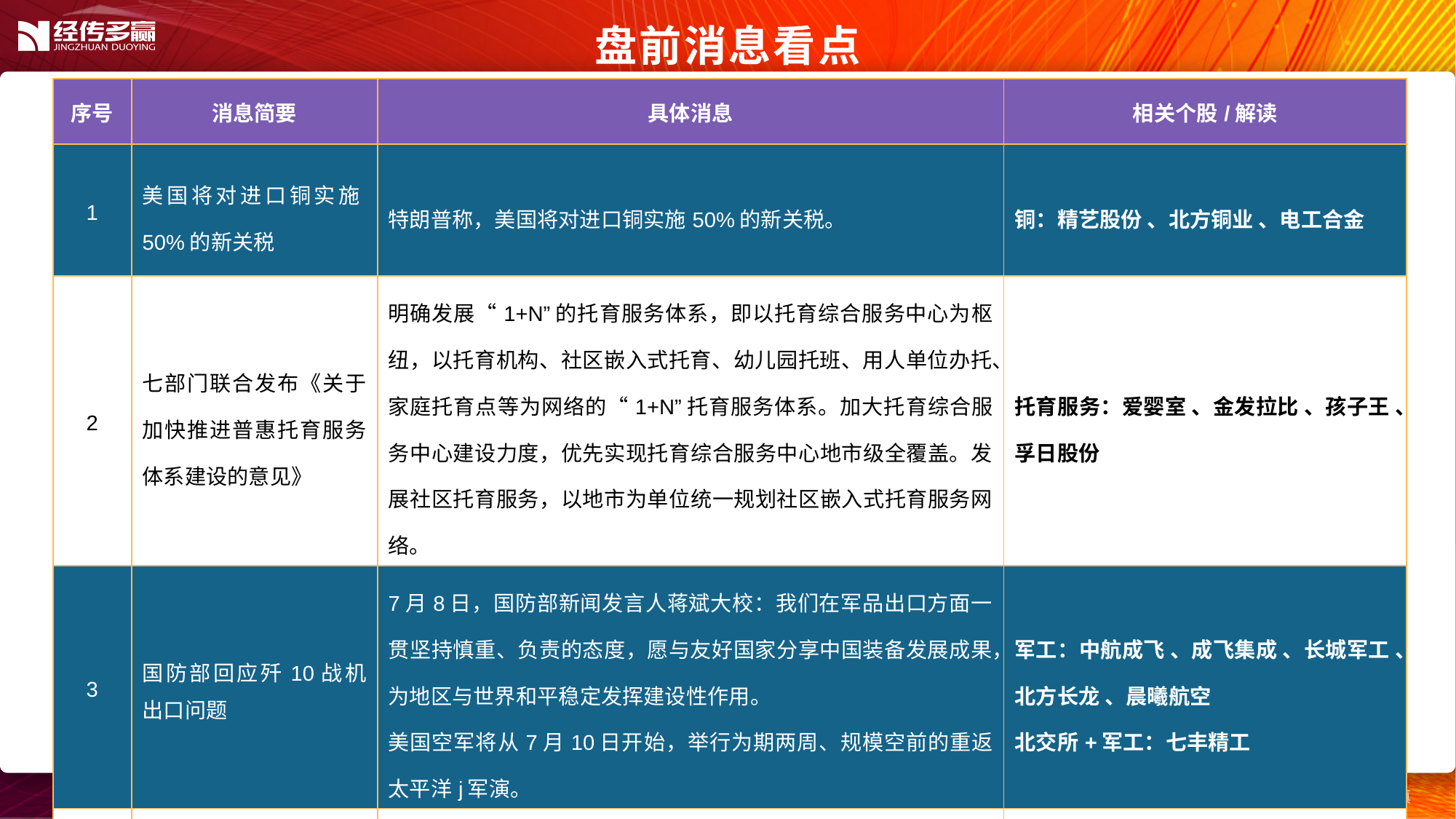

盘前消息看点
| 序号 | 消息简要 | 具体消息 | 相关个股/解读 |
| --- | --- | --- | --- |
| 1 | 美国将对进口铜实施50%的新关税 | 特朗普称，美国将对进口铜实施50%的新关税。 | 铜：精艺股份 、北方铜业 、电工合金 |
| 2 | 七部门联合发布《关于加快推进普惠托育服务体系建设的意见》 | 明确发展“1+N”的托育服务体系，即以托育综合服务中心为枢纽，以托育机构、社区嵌入式托育、幼儿园托班、用人单位办托、家庭托育点等为网络的“1+N”托育服务体系。加大托育综合服务中心建设力度，优先实现托育综合服务中心地市级全覆盖。发展社区托育服务，以地市为单位统一规划社区嵌入式托育服务网络。 | 托育服务：爱婴室 、金发拉比 、孩子王 、孚日股份 |
| 3 | 国防部回应歼10战机出口问题 | 7月8日，国防部新闻发言人蒋斌大校：我们在军品出口方面一贯坚持慎重、负责的态度，愿与友好国家分享中国装备发展成果，为地区与世界和平稳定发挥建设性作用。 美国空军将从7月10日开始，举行为期两周、规模空前的重返太平洋j军演。 | 军工：中航成飞 、成飞集成 、长城军工 、北方长龙 、晨曦航空 北交所+军工：七丰精工 |
| 4 |  |  |  |
| 5 |  |  |  |